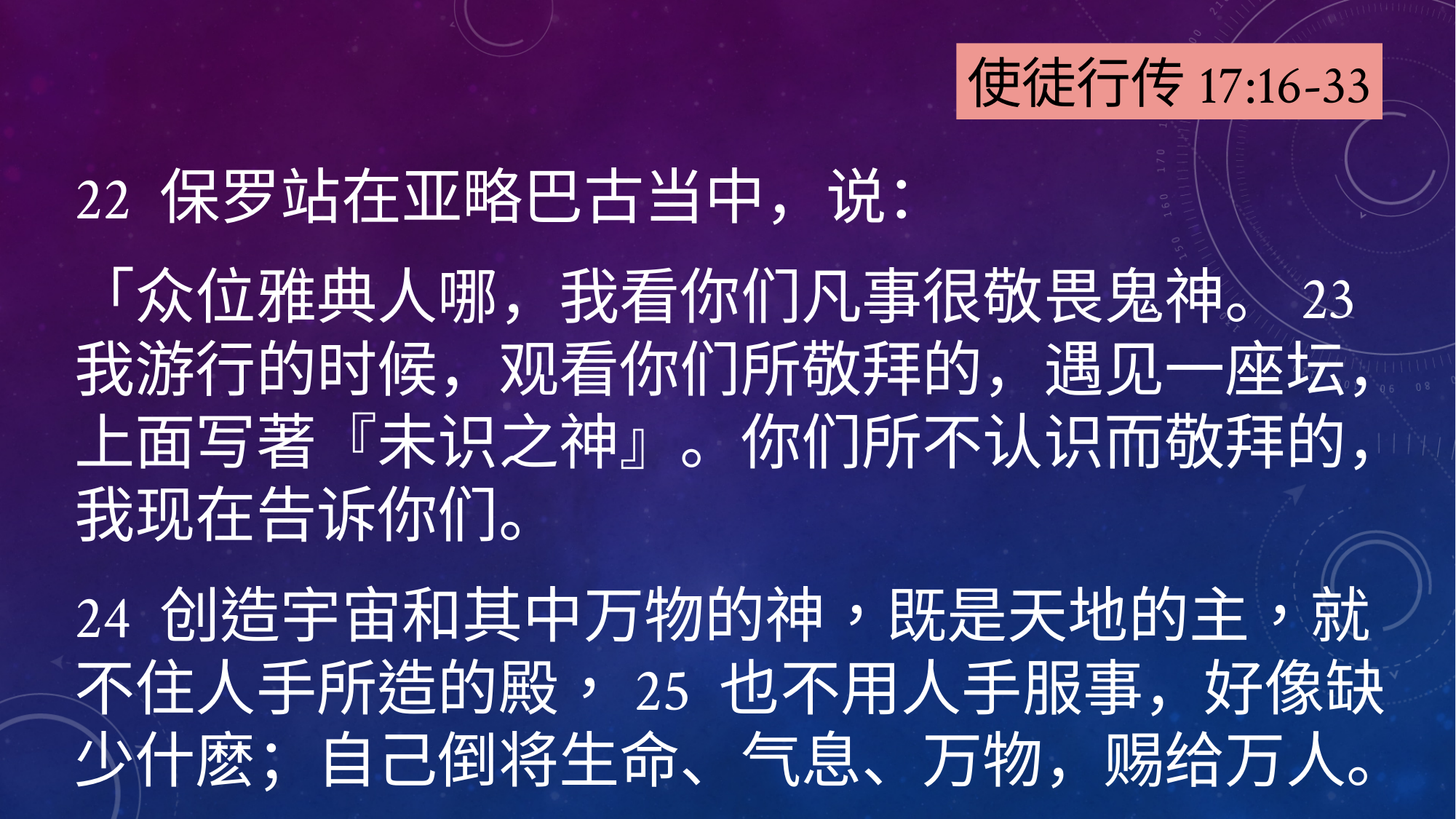

使徒行传17:16-33
22 保罗站在亚略巴古当中，说：
「众位雅典人哪，我看你们凡事很敬畏鬼神。23 我游行的时候，观看你们所敬拜的，遇见一座坛，上面写著『未识之神』。你们所不认识而敬拜的，我现在告诉你们。
24 创造宇宙和其中万物的神，既是天地的主，就不住人手所造的殿，25 也不用人手服事，好像缺少什麽；自己倒将生命、气息、万物，赐给万人。